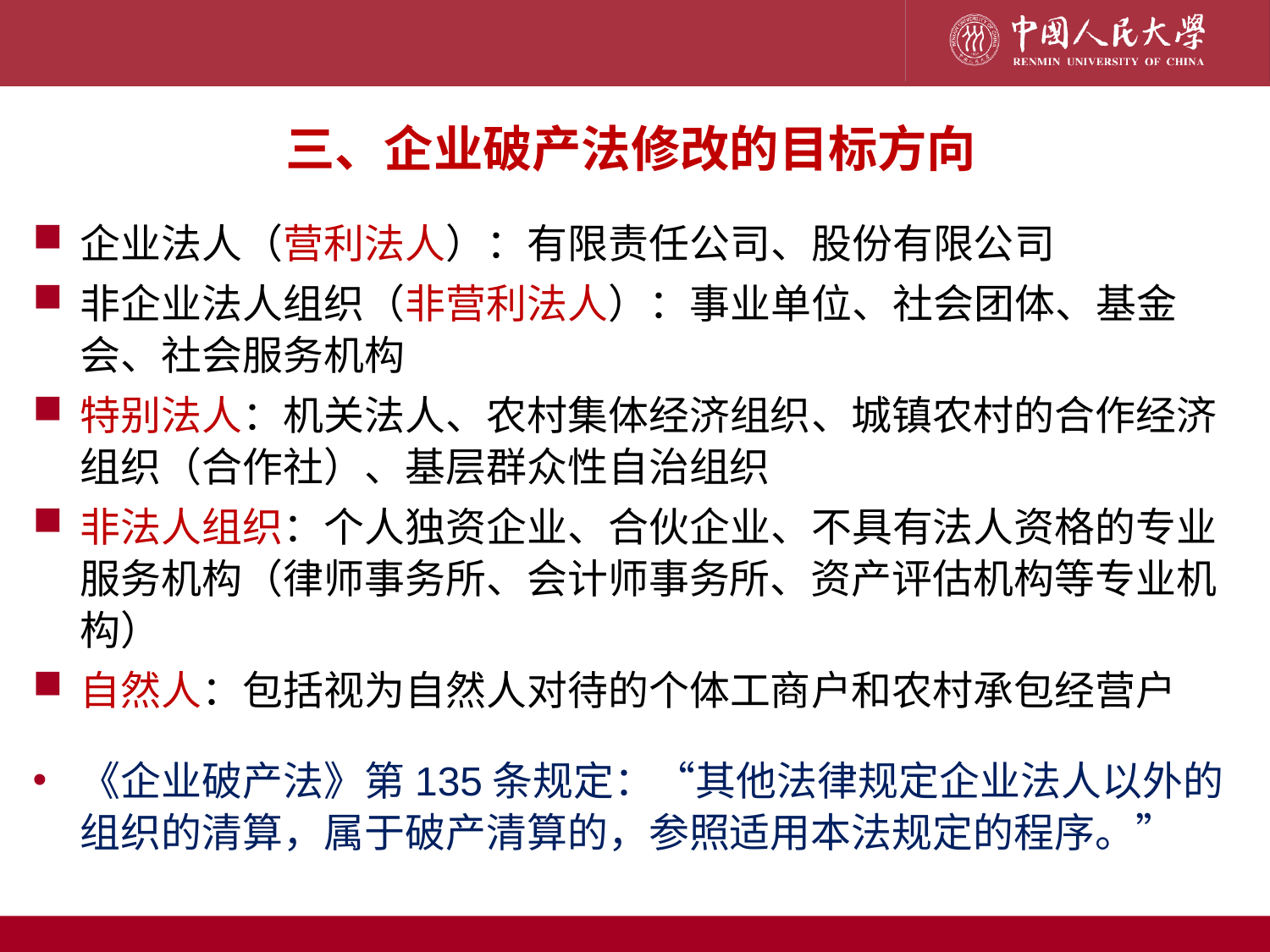

三、企业破产法修改的目标方向
企业法人（营利法人）：有限责任公司、股份有限公司
非企业法人组织（非营利法人）：事业单位、社会团体、基金会、社会服务机构
特别法人：机关法人、农村集体经济组织、城镇农村的合作经济组织（合作社）、基层群众性自治组织
非法人组织：个人独资企业、合伙企业、不具有法人资格的专业服务机构（律师事务所、会计师事务所、资产评估机构等专业机构）
自然人：包括视为自然人对待的个体工商户和农村承包经营户
《企业破产法》第135条规定：“其他法律规定企业法人以外的组织的清算，属于破产清算的，参照适用本法规定的程序。”